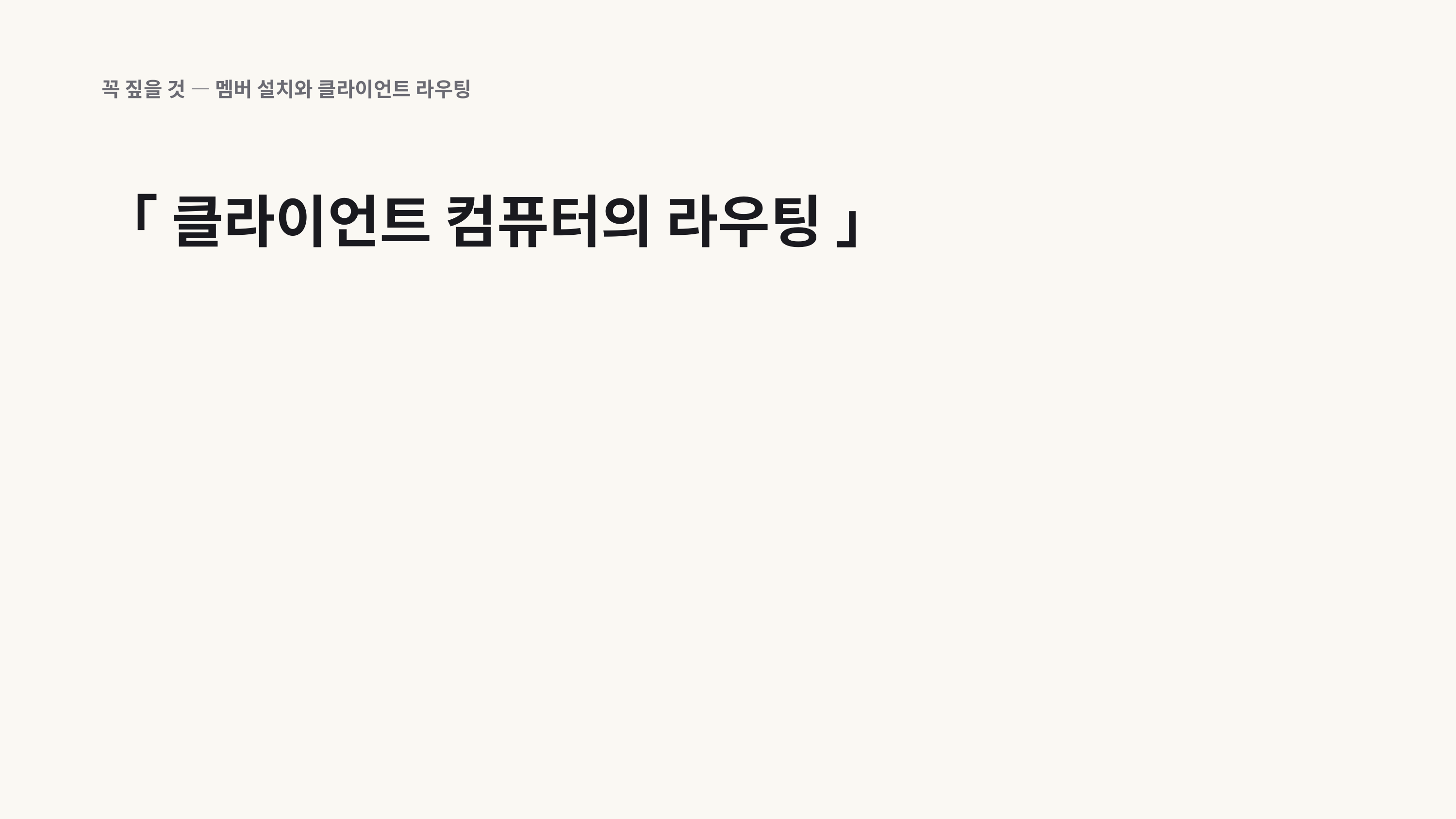

꼭 짚을 것 — 멤버 설치와 클라이언트 라우팅
「 클라이언트 컴퓨터의 라우팅 」